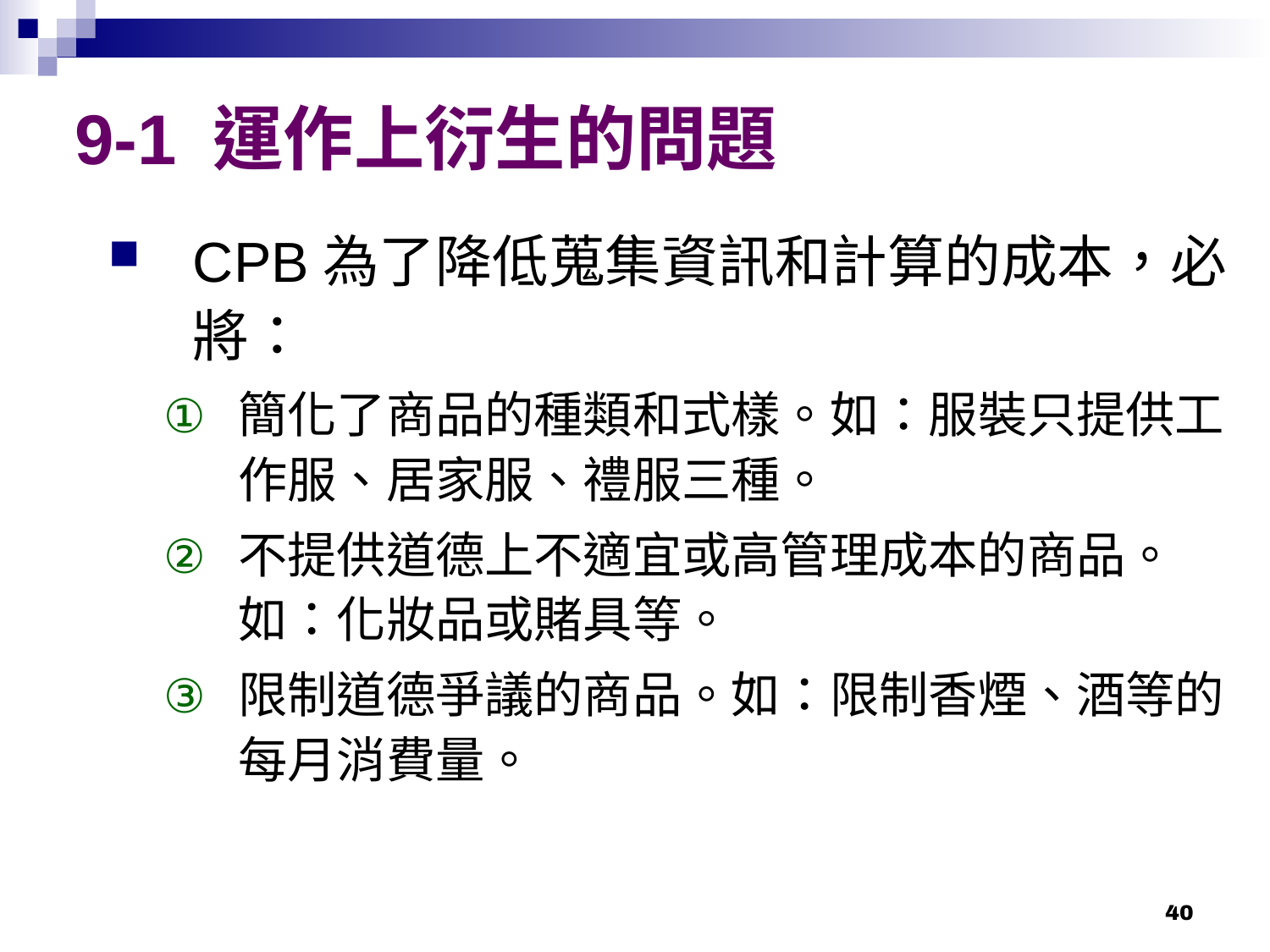

# 9-1 運作上衍生的問題
CPB為了降低蒐集資訊和計算的成本，必將：
簡化了商品的種類和式樣。如：服裝只提供工作服、居家服、禮服三種。
不提供道德上不適宜或高管理成本的商品。如：化妝品或賭具等。
限制道德爭議的商品。如：限制香煙、酒等的每月消費量。
40